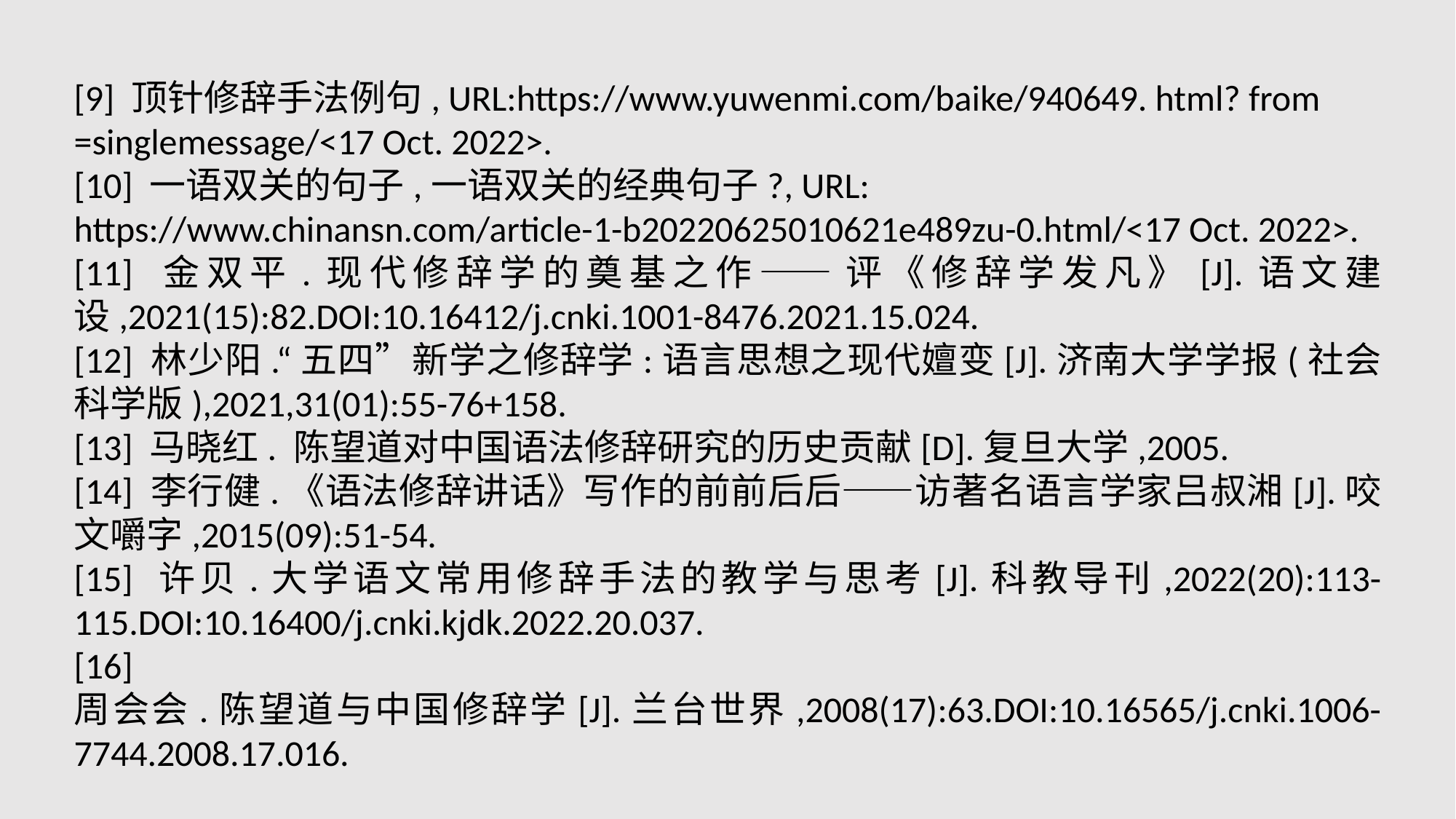

[9] 顶针修辞手法例句, URL:https://www.yuwenmi.com/baike/940649. html? from  =singlemessage/<17 Oct. 2022>.
[10] 一语双关的句子,一语双关的经典句子?, URL: https://www.chinansn.com/article-1-b20220625010621e489zu-0.html/<17 Oct. 2022>.
[11] 金双平.现代修辞学的奠基之作——评《修辞学发凡》[J].语文建设,2021(15):82.DOI:10.16412/j.cnki.1001-8476.2021.15.024.
[12] 林少阳.“五四”新学之修辞学:语言思想之现代嬗变[J].济南大学学报(社会科学版),2021,31(01):55-76+158.
[13] 马晓红. 陈望道对中国语法修辞研究的历史贡献[D].复旦大学,2005.
[14] 李行健.《语法修辞讲话》写作的前前后后——访著名语言学家吕叔湘[J].咬文嚼字,2015(09):51-54.
[15] 许贝.大学语文常用修辞手法的教学与思考[J].科教导刊,2022(20):113-115.DOI:10.16400/j.cnki.kjdk.2022.20.037.
[16] 周会会.陈望道与中国修辞学[J].兰台世界,2008(17):63.DOI:10.16565/j.cnki.1006-7744.2008.17.016.